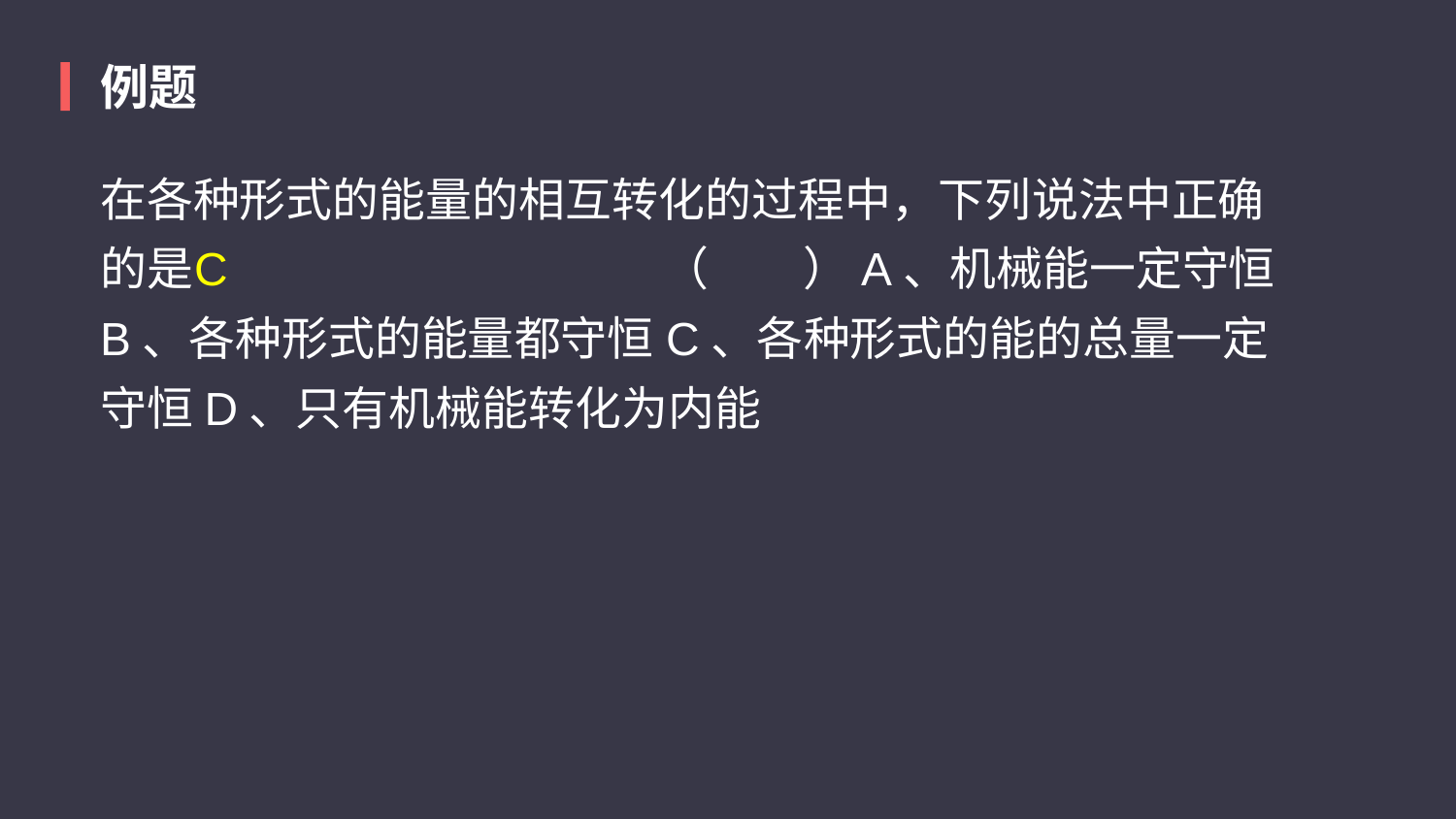

例题

在各种形式的能量的相互转化的过程中，下列说法中正确的是                                             （         ）A、机械能一定守恒B、各种形式的能量都守恒C、各种形式的能的总量一定守恒D、只有机械能转化为内能
C